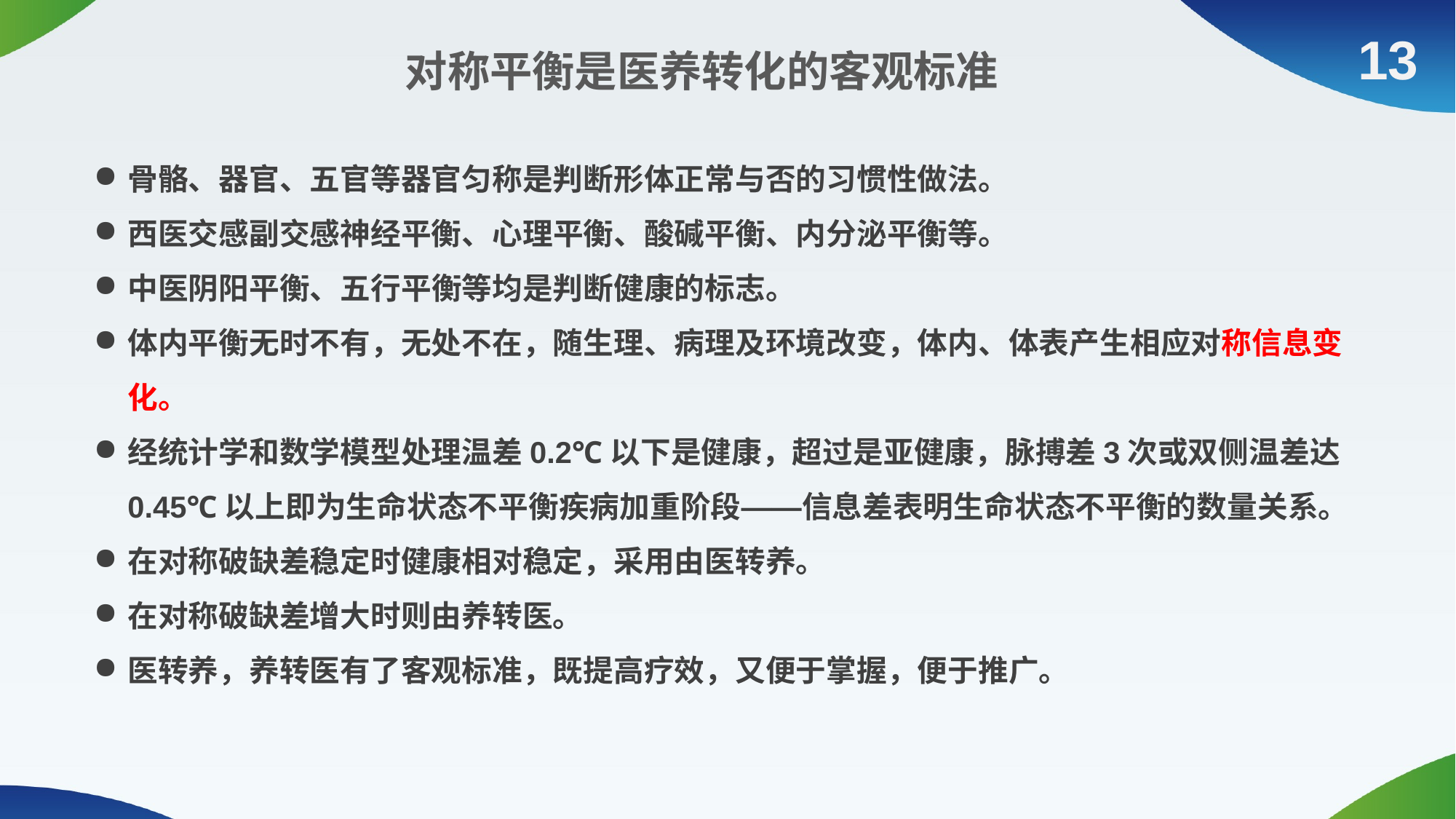

13
对称平衡是医养转化的客观标准
骨骼、器官、五官等器官匀称是判断形体正常与否的习惯性做法。
西医交感副交感神经平衡、心理平衡、酸碱平衡、内分泌平衡等。
中医阴阳平衡、五行平衡等均是判断健康的标志。
体内平衡无时不有，无处不在，随生理、病理及环境改变，体内、体表产生相应对称信息变化。
经统计学和数学模型处理温差0.2℃以下是健康，超过是亚健康，脉搏差3次或双侧温差达0.45℃以上即为生命状态不平衡疾病加重阶段——信息差表明生命状态不平衡的数量关系。
在对称破缺差稳定时健康相对稳定，采用由医转养。
在对称破缺差增大时则由养转医。
医转养，养转医有了客观标准，既提高疗效，又便于掌握，便于推广。